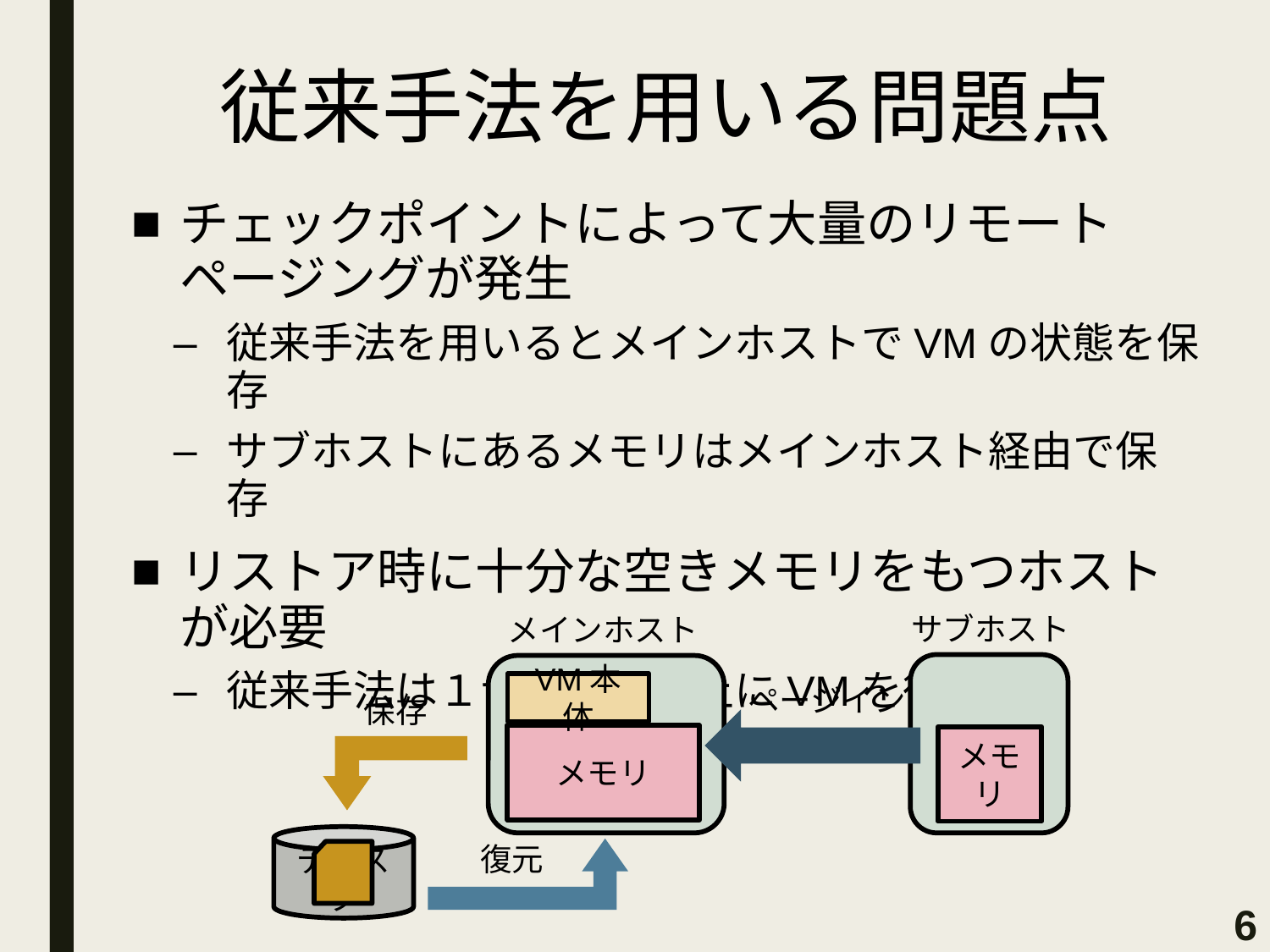

# 従来手法を用いる問題点
チェックポイントによって大量のリモートページングが発生
従来手法を用いるとメインホストでVMの状態を保存
サブホストにあるメモリはメインホスト経由で保存
リストア時に十分な空きメモリをもつホストが必要
従来手法は１台のホスト上にVMを復元
サブホスト
メインホスト

ページイン
VM本体
保存

メモリ
メモリ
メモリ

ディスク
復元

6